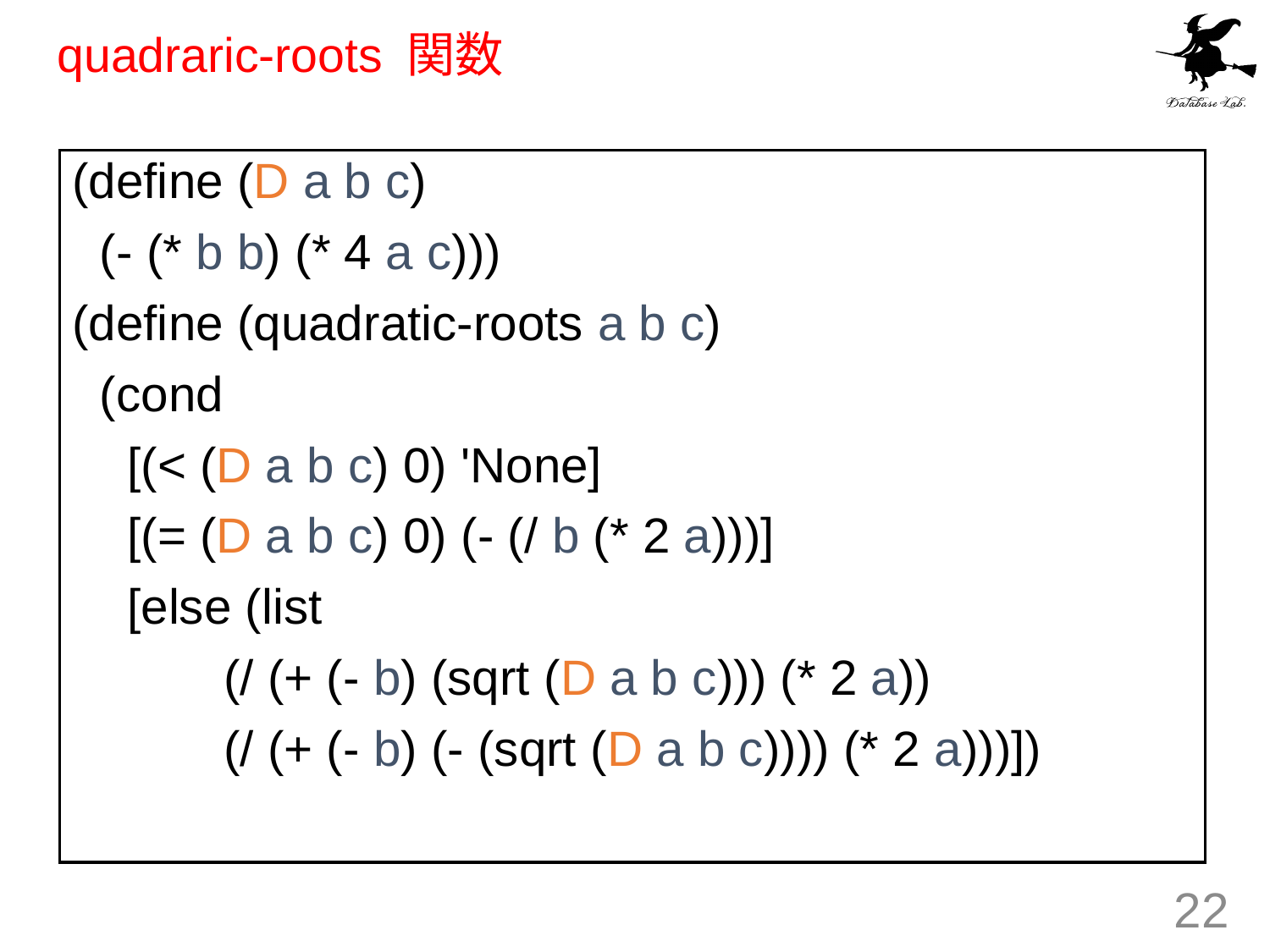

# quadraric-roots 関数
(define (D a b c)
  (- (* b b) (* 4 a c)))
(define (quadratic-roots a b c)
  (cond
    [(< (D a b c) 0) 'None]
    [(= (D a b c) 0) (- (/ b (* 2 a)))]
    [else (list
           (/ (+ (- b) (sqrt (D a b c))) (* 2 a))
           (/ (+ (- b) (- (sqrt (D a b c)))) (* 2 a)))])
22